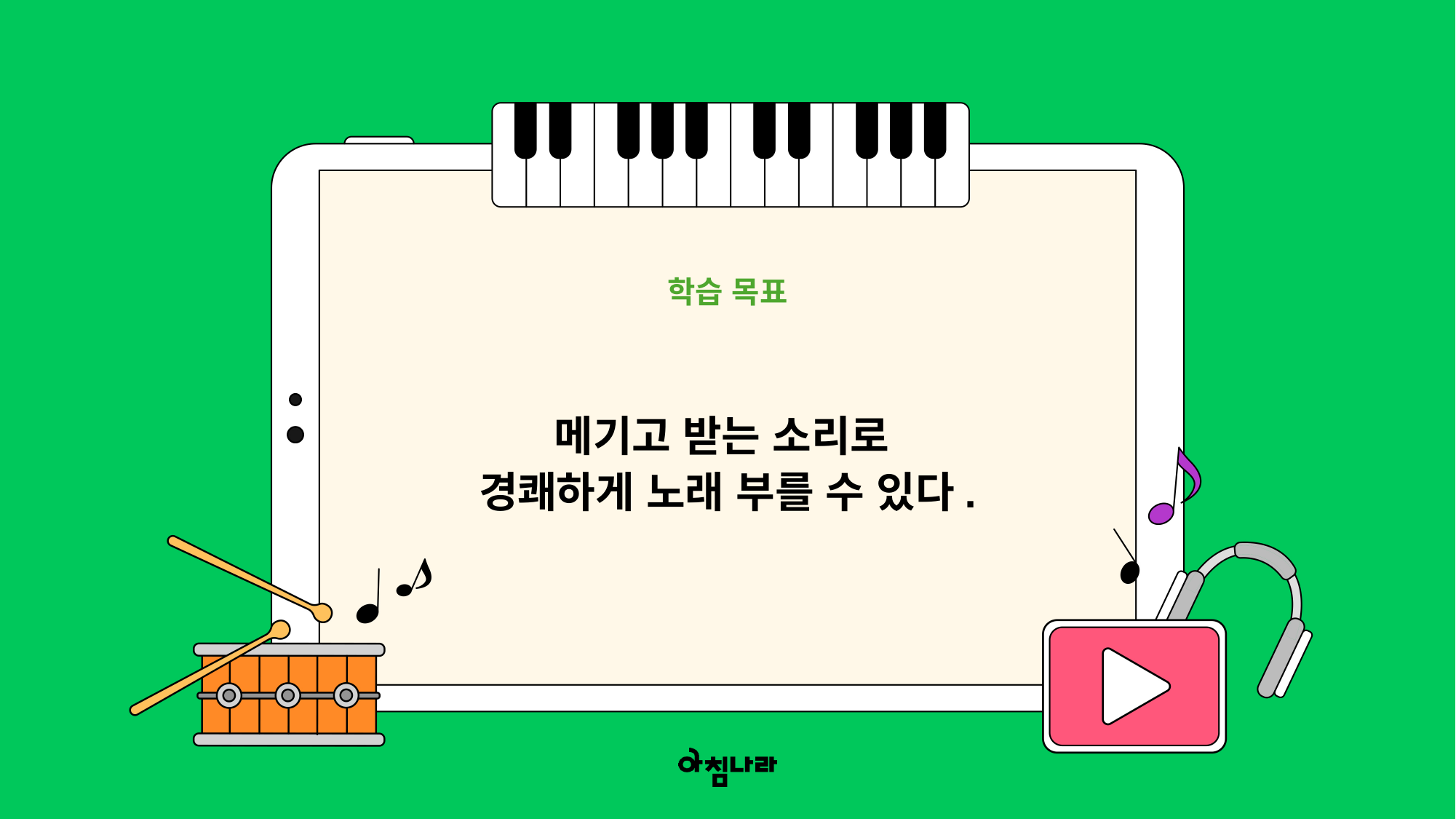

학습 목표
메기고 받는 소리로
경쾌하게 노래 부를 수 있다.